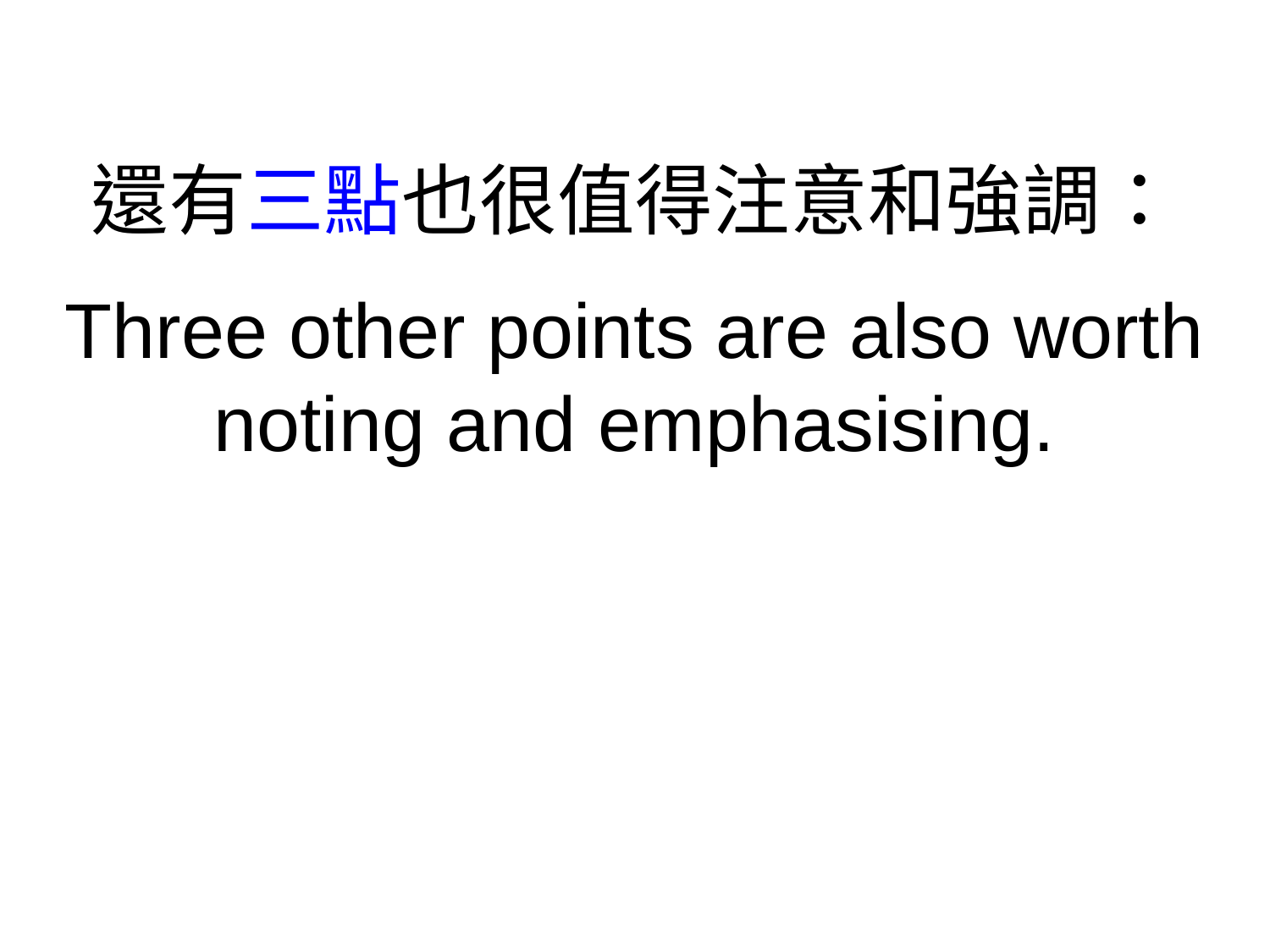

還有三點也很值得注意和強調：
Three other points are also worth noting and emphasising.